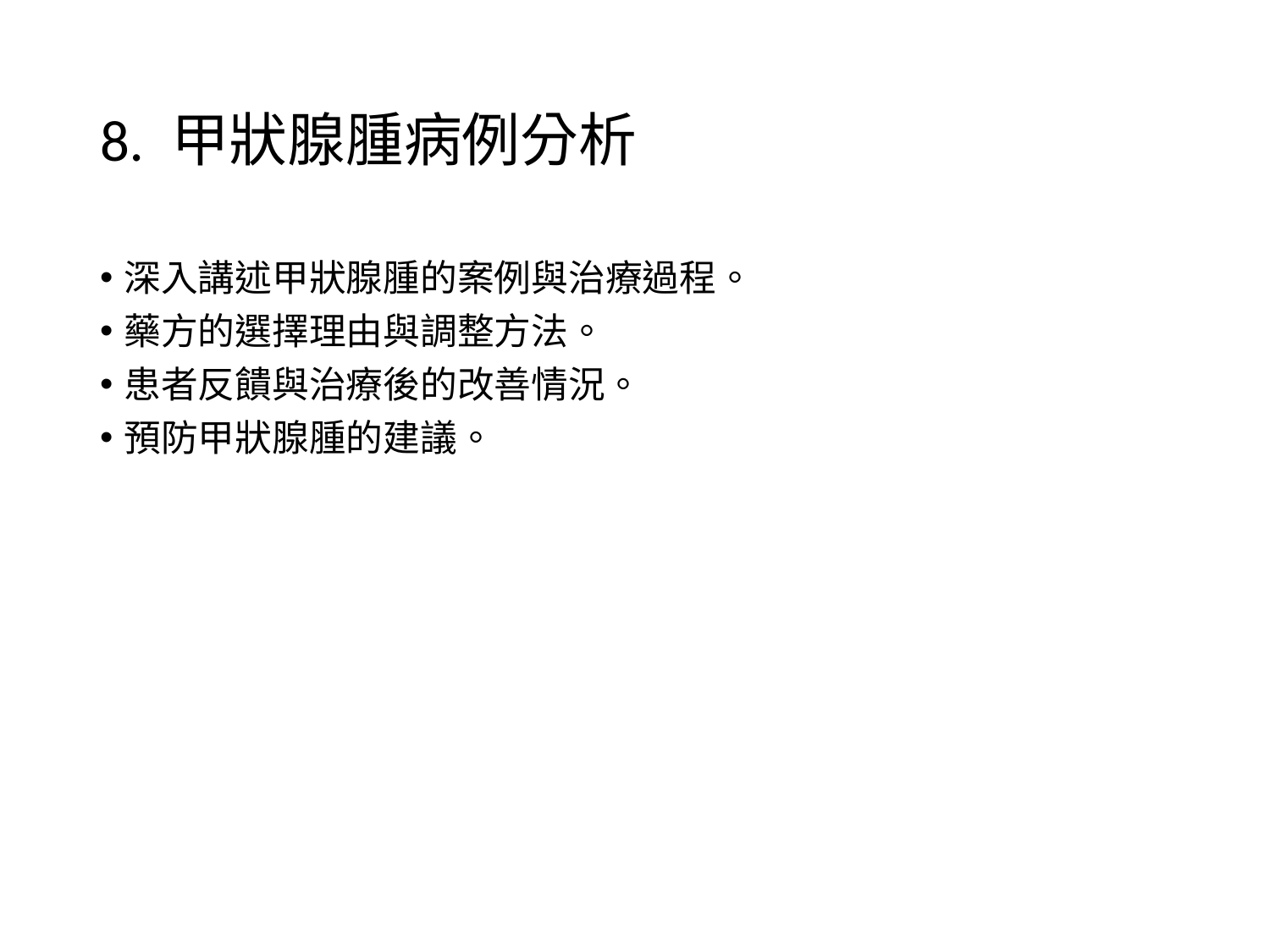

# 8. 甲狀腺腫病例分析
深入講述甲狀腺腫的案例與治療過程。
藥方的選擇理由與調整方法。
患者反饋與治療後的改善情況。
預防甲狀腺腫的建議。